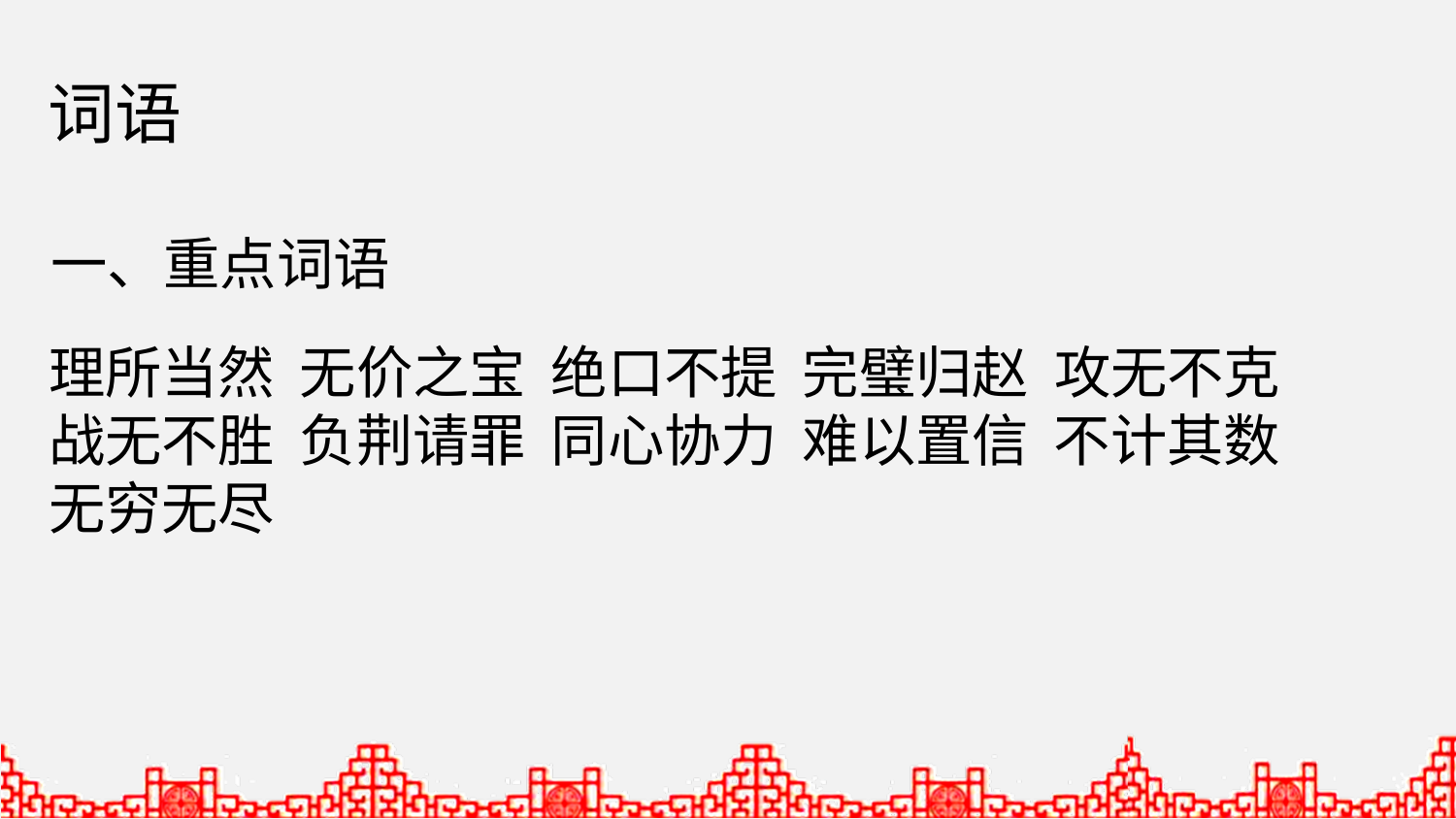

词语
一、重点词语
理所当然  无价之宝  绝口不提  完璧归赵  攻无不克
战无不胜  负荆请罪  同心协力  难以置信  不计其数
无穷无尽